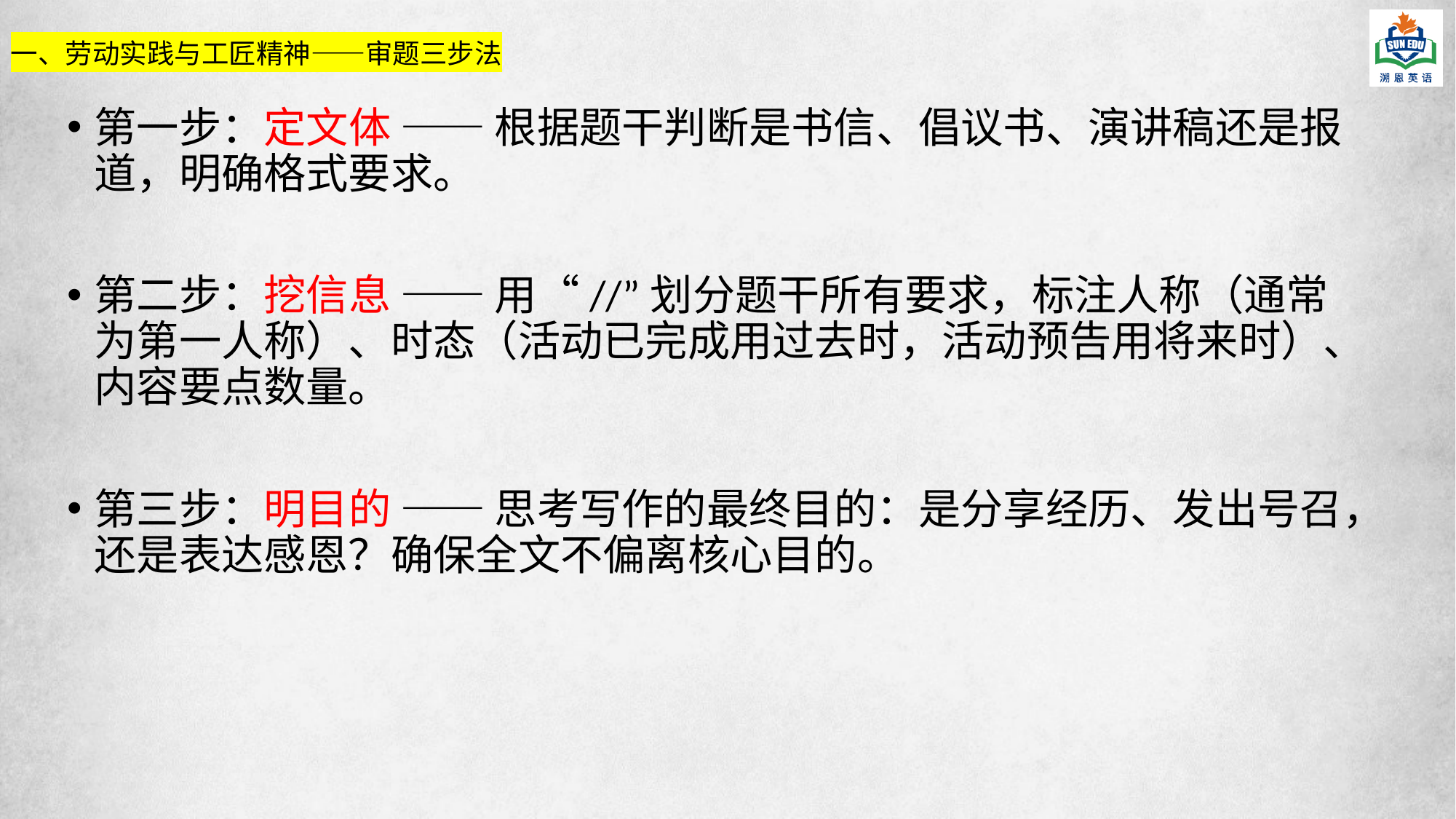

一、劳动实践与工匠精神——审题三步法
第一步：定文体 —— 根据题干判断是书信、倡议书、演讲稿还是报道，明确格式要求。

第二步：挖信息 —— 用“//”划分题干所有要求，标注人称（通常为第一人称）、时态（活动已完成用过去时，活动预告用将来时）、内容要点数量。

第三步：明目的 —— 思考写作的最终目的：是分享经历、发出号召，还是表达感恩？确保全文不偏离核心目的。